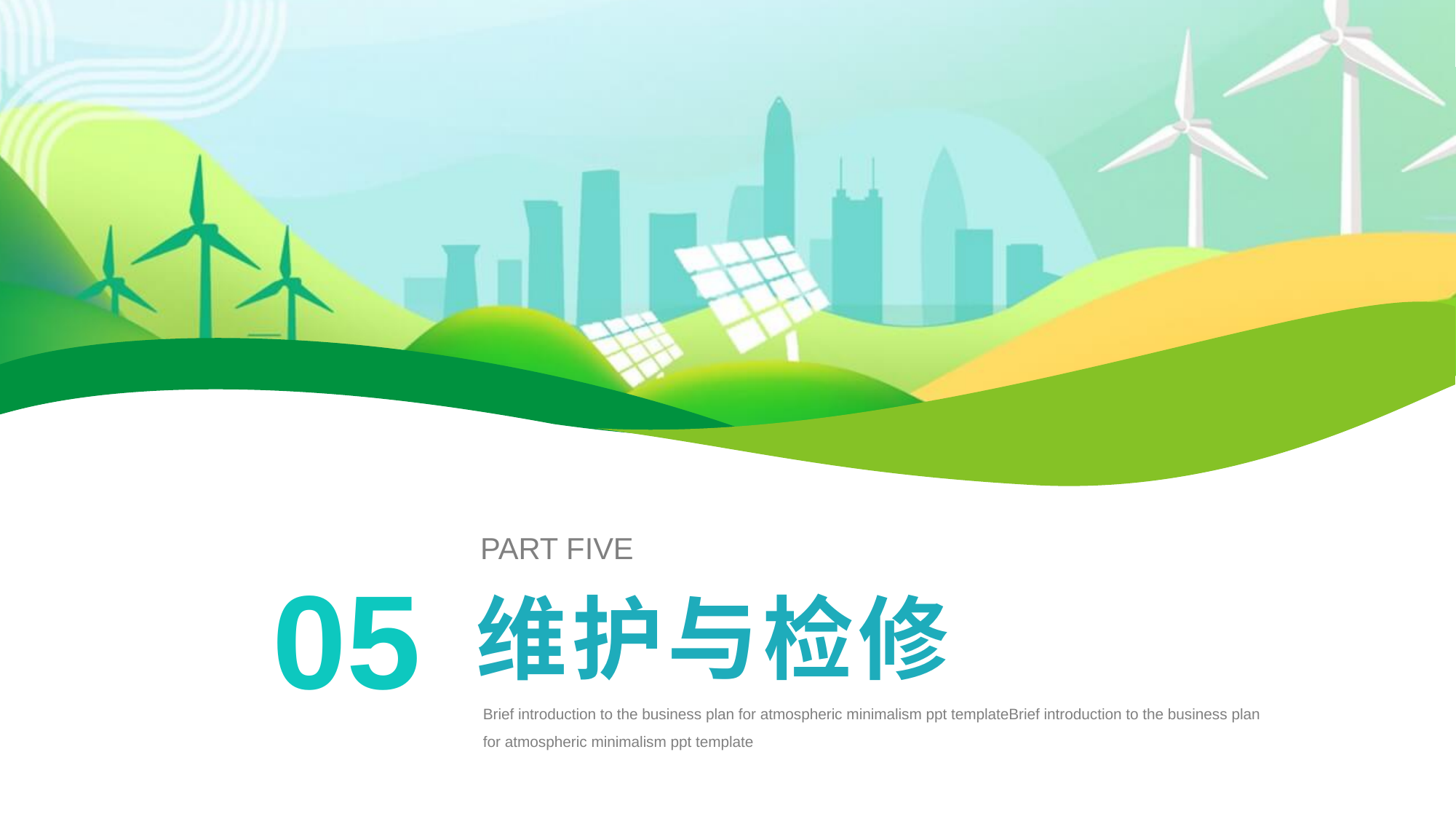

PART FIVE
05
维护与检修
Brief introduction to the business plan for atmospheric minimalism ppt templateBrief introduction to the business plan for atmospheric minimalism ppt template